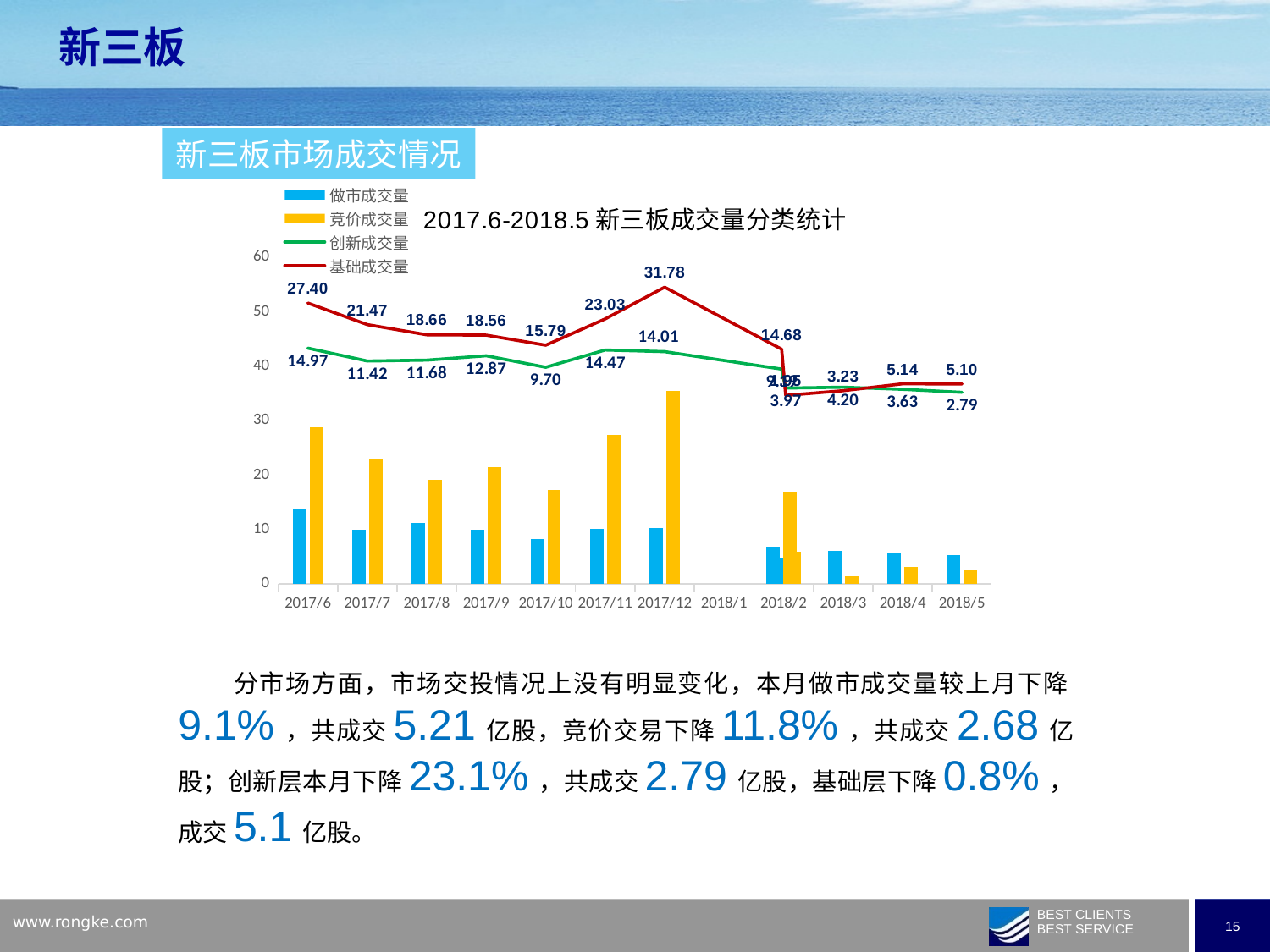

新三板
新三板市场成交情况

### Chart: 2017.6-2018.5新三板成交量分类统计

| Category | 做市成交量 | 竞价成交量 | 创新成交量 | 基础成交量 |
|---|---|---|---|---|
| 43221 | 5.21 | 2.68 | 2.79 | 5.1 |
| 43191 | 5.73 | 3.0372 | 3.6268 | 5.1414 |
| 43160 | 6.0941 | 1.3362 | 4.1985 | 3.2318 |
| 43133 | 4.83 | 5.92 | 3.97 | 1.95 |
| 43131 | 6.9054 | 16.9738 | 9.1945 | 14.6847 |
| 43070 | 10.3045 | 35.481 | 14.0077 | 31.7778 |
| 43040 | 10.0709 | 27.4285 | 14.4686 | 23.0309 |
| 43009 | 8.26602163 | 17.222025419999998 | 9.700054150000001 | 15.7879929 |
| 42979 | 10.01093115 | 21.41078099 | 12.86516177 | 18.55655037 |
| 42948 | 11.22583416 | 19.10880466 | 11.675226420000001 | 18.6594124 |
| 42917 | 9.970721430000001 | 22.91439376 | 11.418108160000001 | 21.467007029999998 |
| 42887 | 13.651419039999999 | 28.71553788 | 14.968902530000001 | 27.39805439 |
       分市场方面，市场交投情况上没有明显变化，本月做市成交量较上月下降9.1%，共成交5.21亿股，竞价交易下降11.8%，共成交2.68亿股；创新层本月下降23.1%，共成交2.79亿股，基础层下降0.8%，成交5.1亿股。